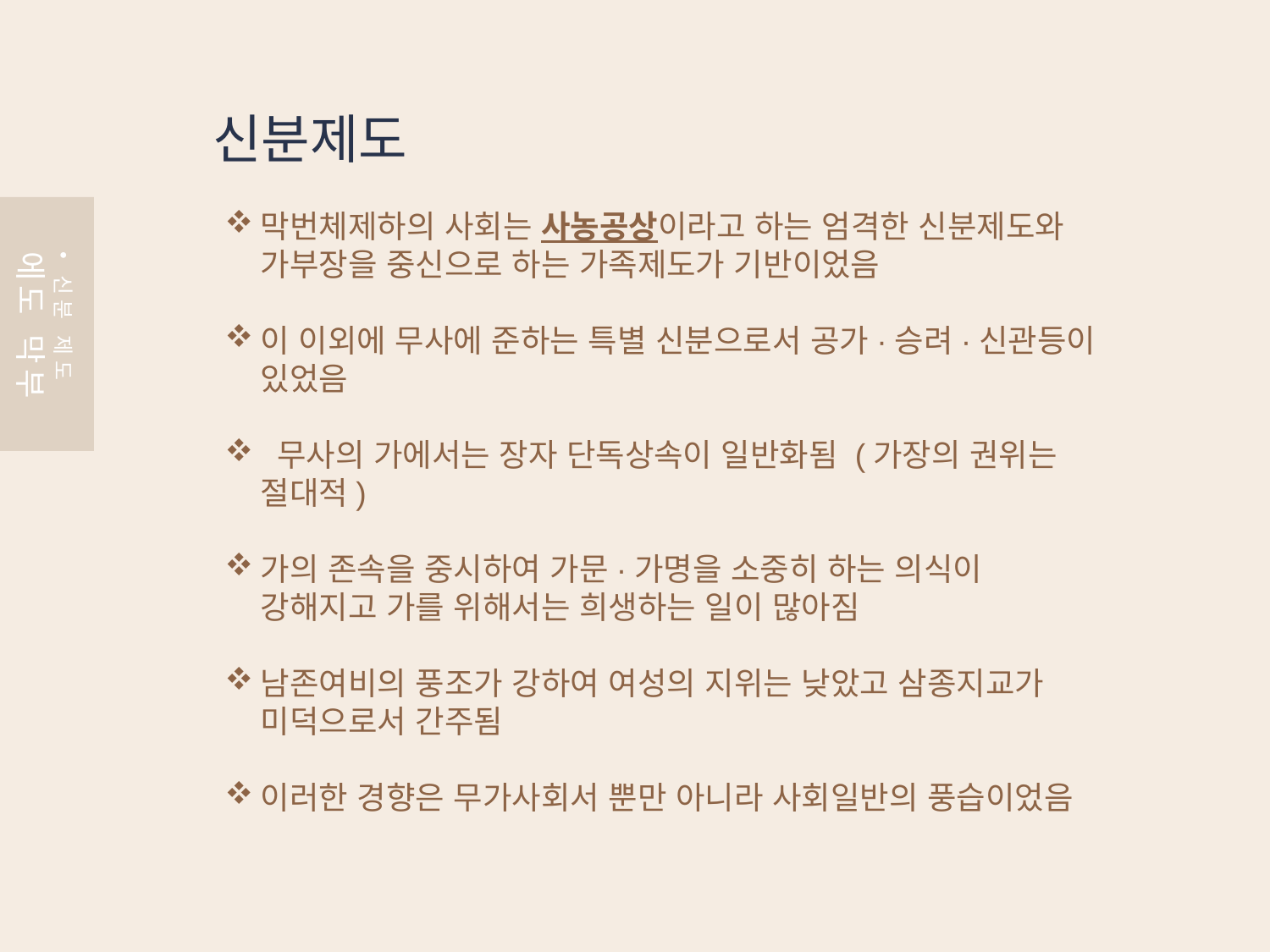

신분제도

막번체제하의 사회는 사농공상이라고 하는 엄격한 신분제도와 가부장을 중신으로 하는 가족제도가 기반이었음

이 이외에 무사에 준하는 특별 신분으로서 공가·승려·신관등이 있었음

 무사의 가에서는 장자 단독상속이 일반화됨 (가장의 권위는 절대적)

가의 존속을 중시하여 가문·가명을 소중히 하는 의식이 강해지고 가를 위해서는 희생하는 일이 많아짐

남존여비의 풍조가 강하여 여성의 지위는 낮았고 삼종지교가 미덕으로서 간주됨

이러한 경향은 무가사회서 뿐만 아니라 사회일반의 풍습이었음

신분 제도
에도 막부